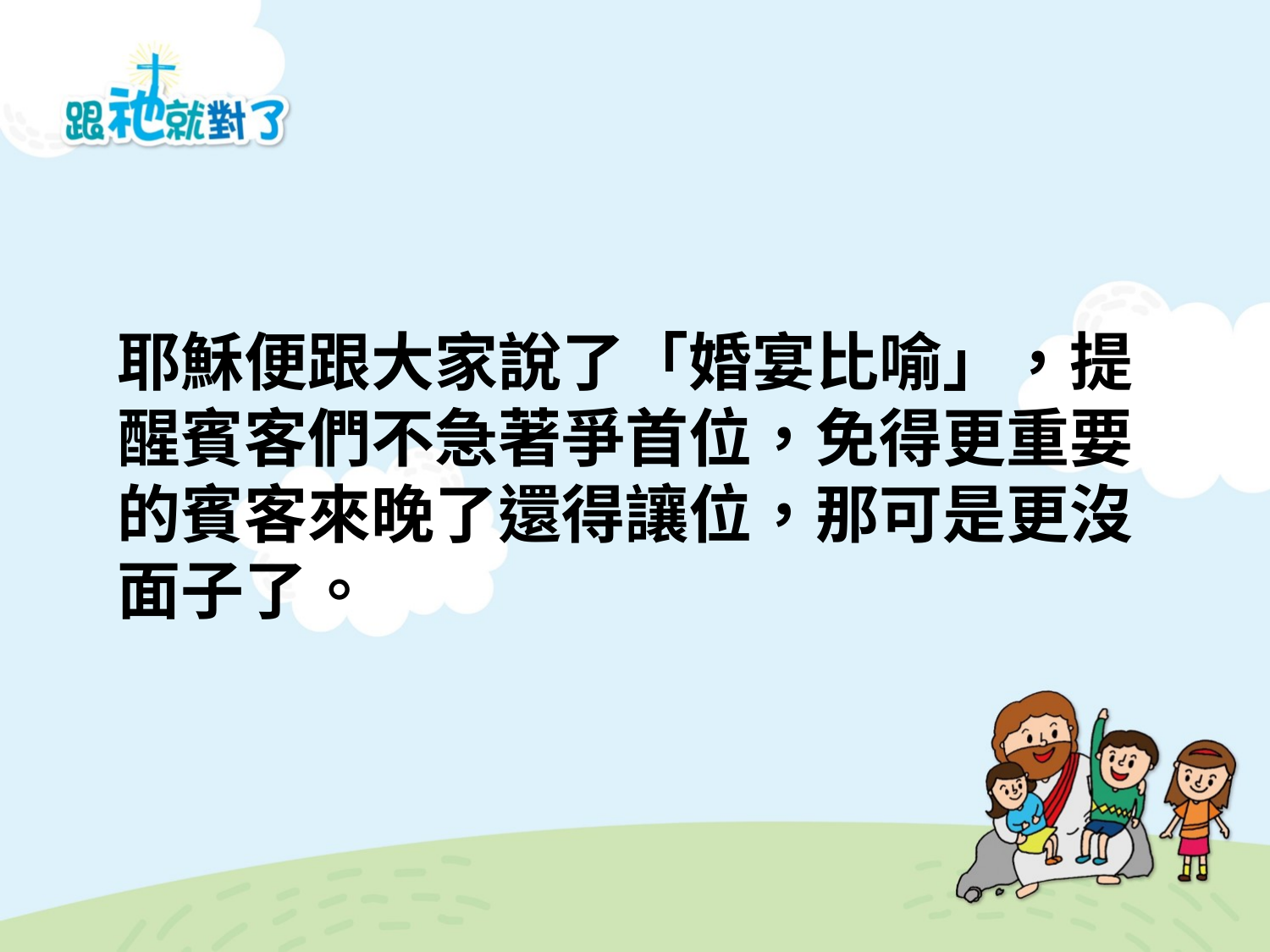

耶穌便跟大家說了「婚宴比喻」，提醒賓客們不急著爭首位，免得更重要的賓客來晚了還得讓位，那可是更沒面子了。